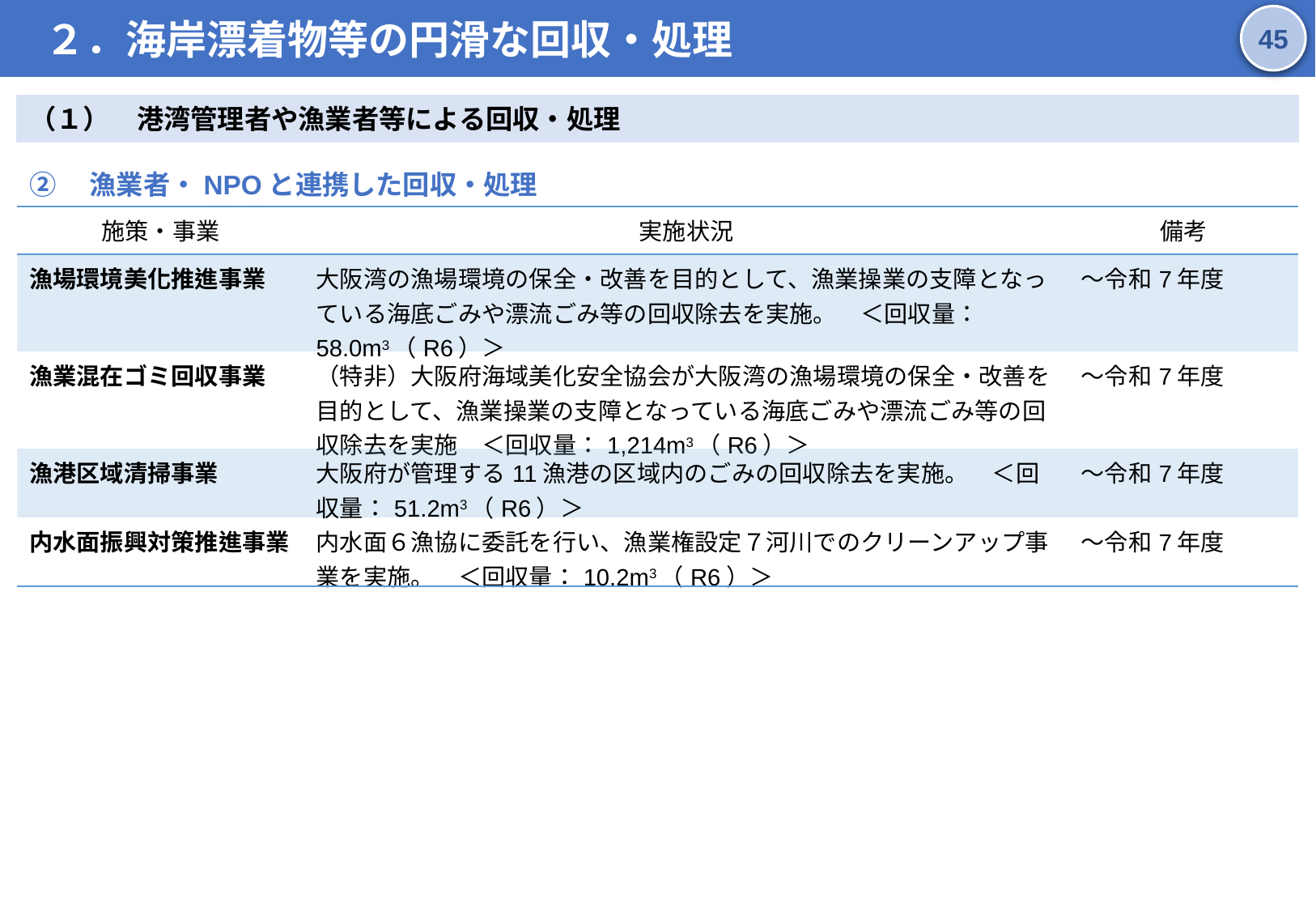

２．海岸漂着物等の円滑な回収・処理
45
（１）　港湾管理者や漁業者等による回収・処理
②　漁業者・NPOと連携した回収・処理
| 施策・事業 | 実施状況 | 備考 |
| --- | --- | --- |
| 漁場環境美化推進事業 | 大阪湾の漁場環境の保全・改善を目的として、漁業操業の支障となっている海底ごみや漂流ごみ等の回収除去を実施。　＜回収量：58.0m3（R6）＞ | ～令和7年度 |
| 漁業混在ゴミ回収事業 | （特非）大阪府海域美化安全協会が大阪湾の漁場環境の保全・改善を目的として、漁業操業の支障となっている海底ごみや漂流ごみ等の回収除去を実施　＜回収量：1,214m3（R6）＞ | ～令和7年度 |
| 漁港区域清掃事業 | 大阪府が管理する11漁港の区域内のごみの回収除去を実施。　＜回収量：51.2m3（R6）＞ | ～令和7年度 |
| 内水面振興対策推進事業 | 内水面６漁協に委託を行い、漁業権設定７河川でのクリーンアップ事業を実施。　＜回収量：10.2m3（R6）＞ | ～令和7年度 |